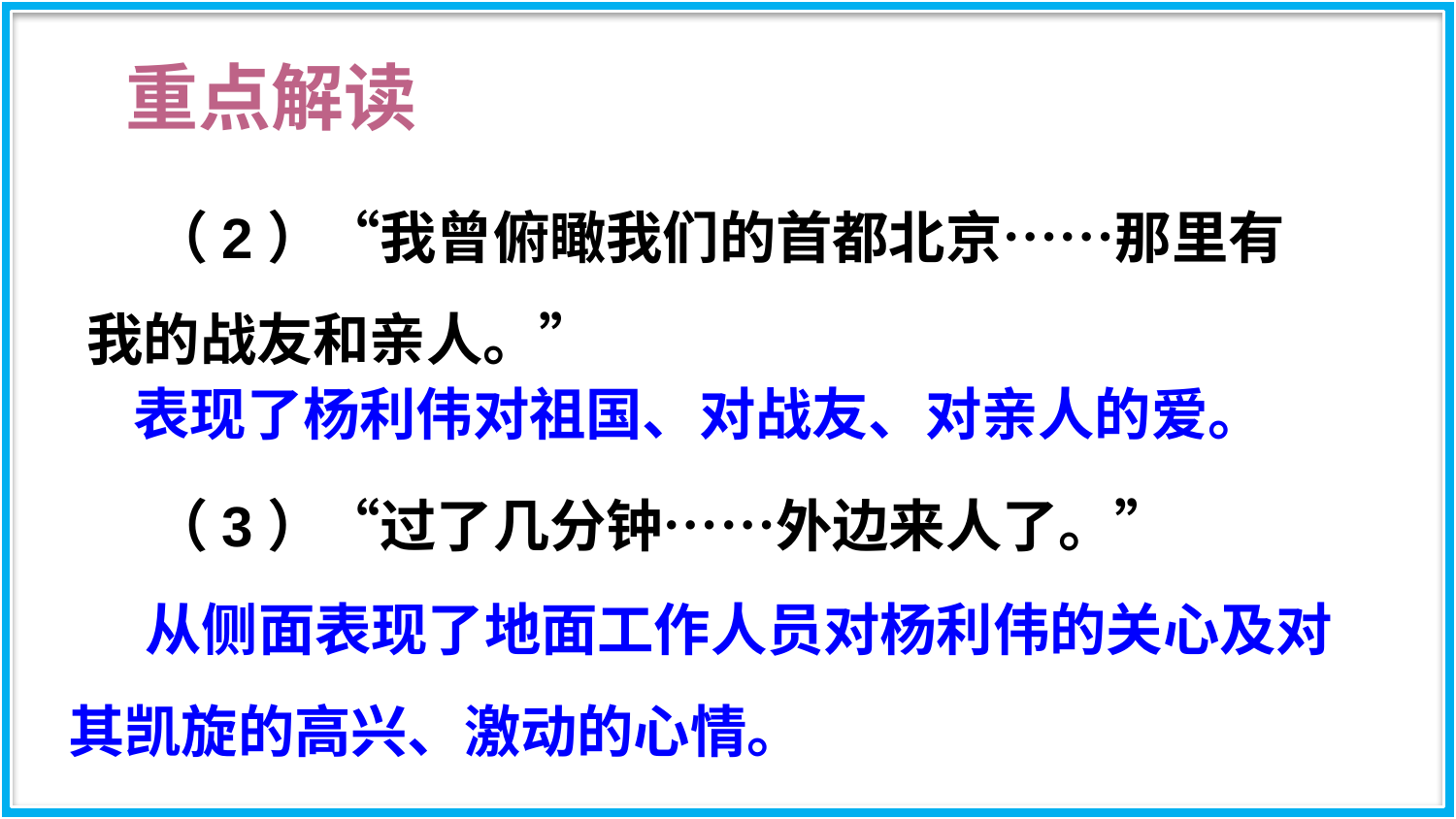

重点解读
    （2）“我曾俯瞰我们的首都北京……那里有我的战友和亲人。”
表现了杨利伟对祖国、对战友、对亲人的爱。
    （3）“过了几分钟……外边来人了。”
    从侧面表现了地面工作人员对杨利伟的关心及对其凯旋的高兴、激动的心情。